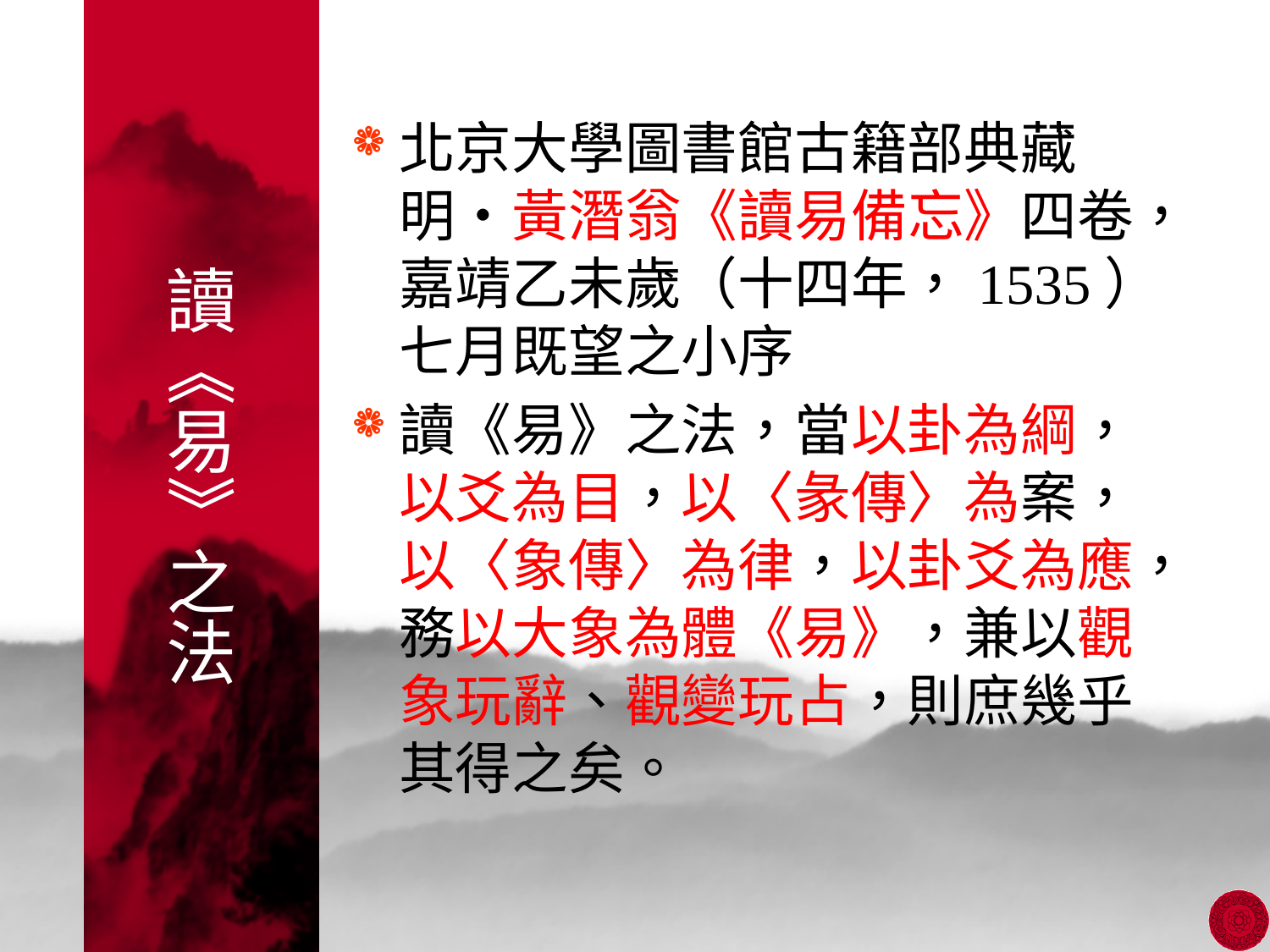

北京大學圖書館古籍部典藏明•黃潛翁《讀易備忘》四卷，嘉靖乙未歲（十四年，1535）七月既望之小序
讀《易》之法，當以卦為綱，以爻為目，以〈彖傳〉為案，以〈象傳〉為律，以卦爻為應，務以大象為體《易》，兼以觀象玩辭、觀變玩占，則庶幾乎其得之矣。
# 讀《易》之法